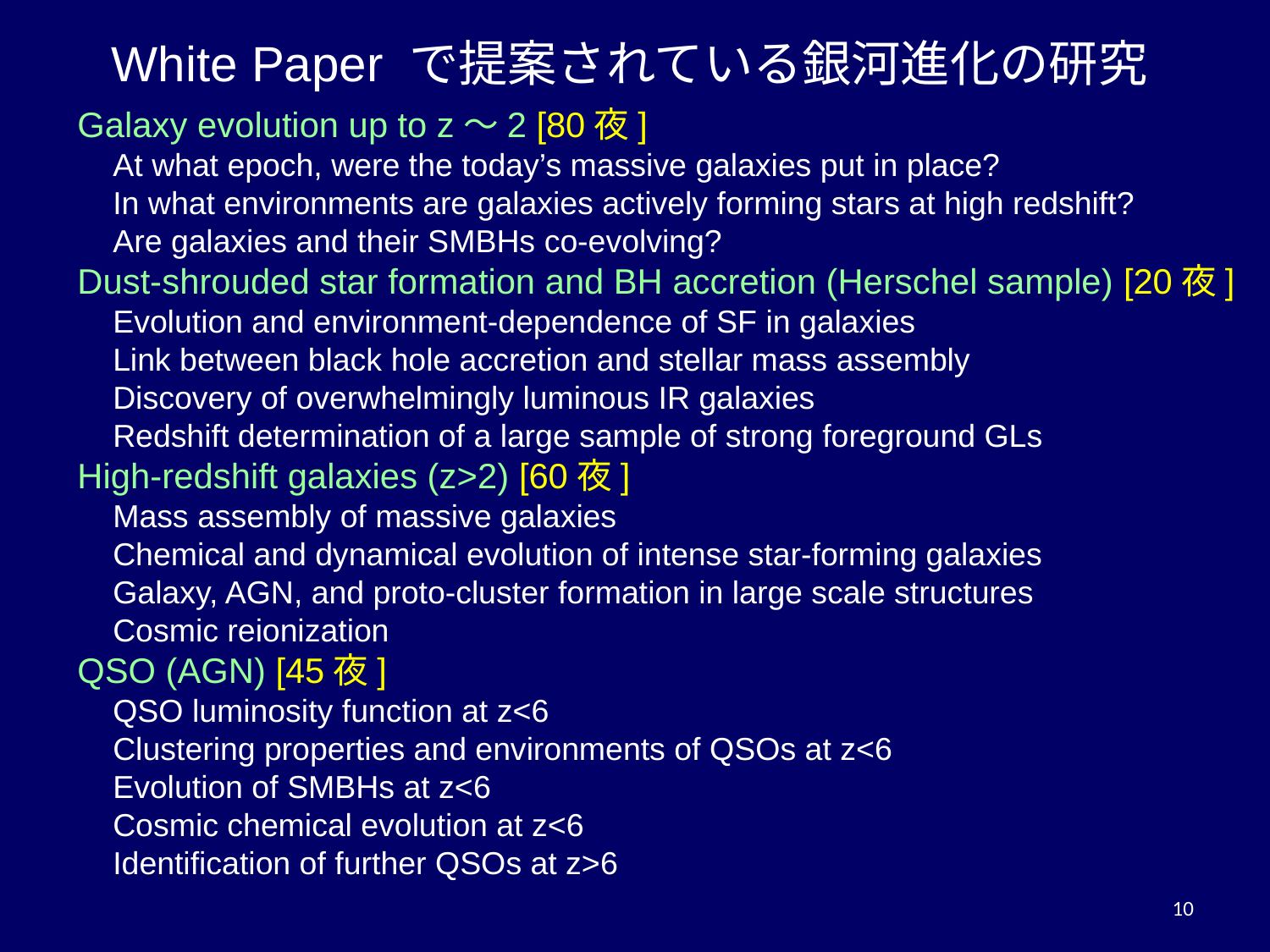

White Paper で提案されている銀河進化の研究
Galaxy evolution up to z～2 [80夜]
    At what epoch, were the today’s massive galaxies put in place?
    In what environments are galaxies actively forming stars at high redshift?
    Are galaxies and their SMBHs co-evolving?
Dust-shrouded star formation and BH accretion (Herschel sample) [20夜]
    Evolution and environment-dependence of SF in galaxies
    Link between black hole accretion and stellar mass assembly
    Discovery of overwhelmingly luminous IR galaxies
    Redshift determination of a large sample of strong foreground GLs
High-redshift galaxies (z>2) [60夜]
    Mass assembly of massive galaxies
    Chemical and dynamical evolution of intense star-forming galaxies
    Galaxy, AGN, and proto-cluster formation in large scale structures
    Cosmic reionization
QSO (AGN) [45夜]
    QSO luminosity function at z<6
    Clustering properties and environments of QSOs at z<6
    Evolution of SMBHs at z<6
    Cosmic chemical evolution at z<6
    Identification of further QSOs at z>6
10